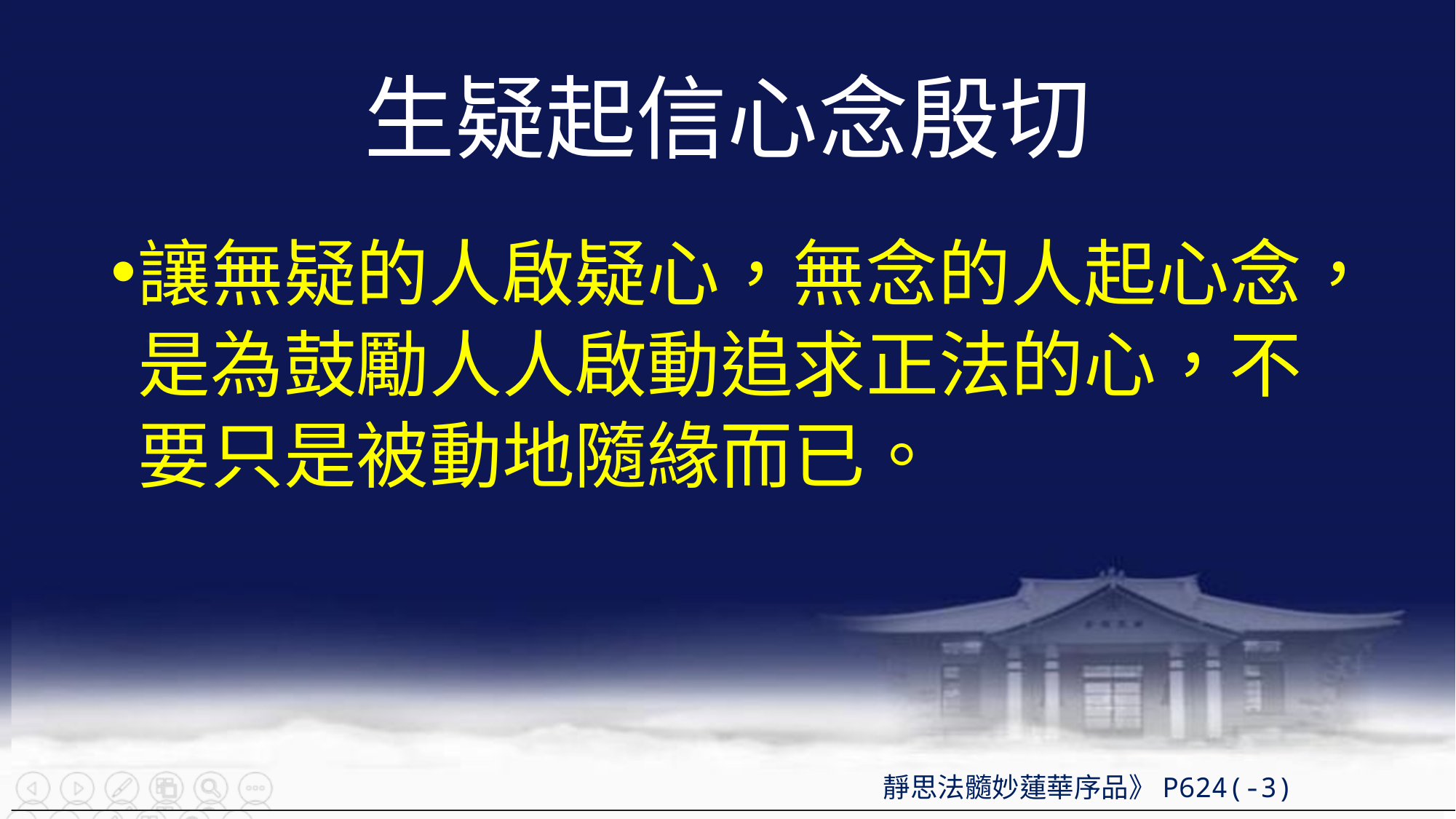

# 生疑起信心念殷切
讓無疑的人啟疑心，無念的人起心念，是為鼓勵人人啟動追求正法的心，不要只是被動地隨緣而已。
靜思法髓妙蓮華序品》P624(-3)